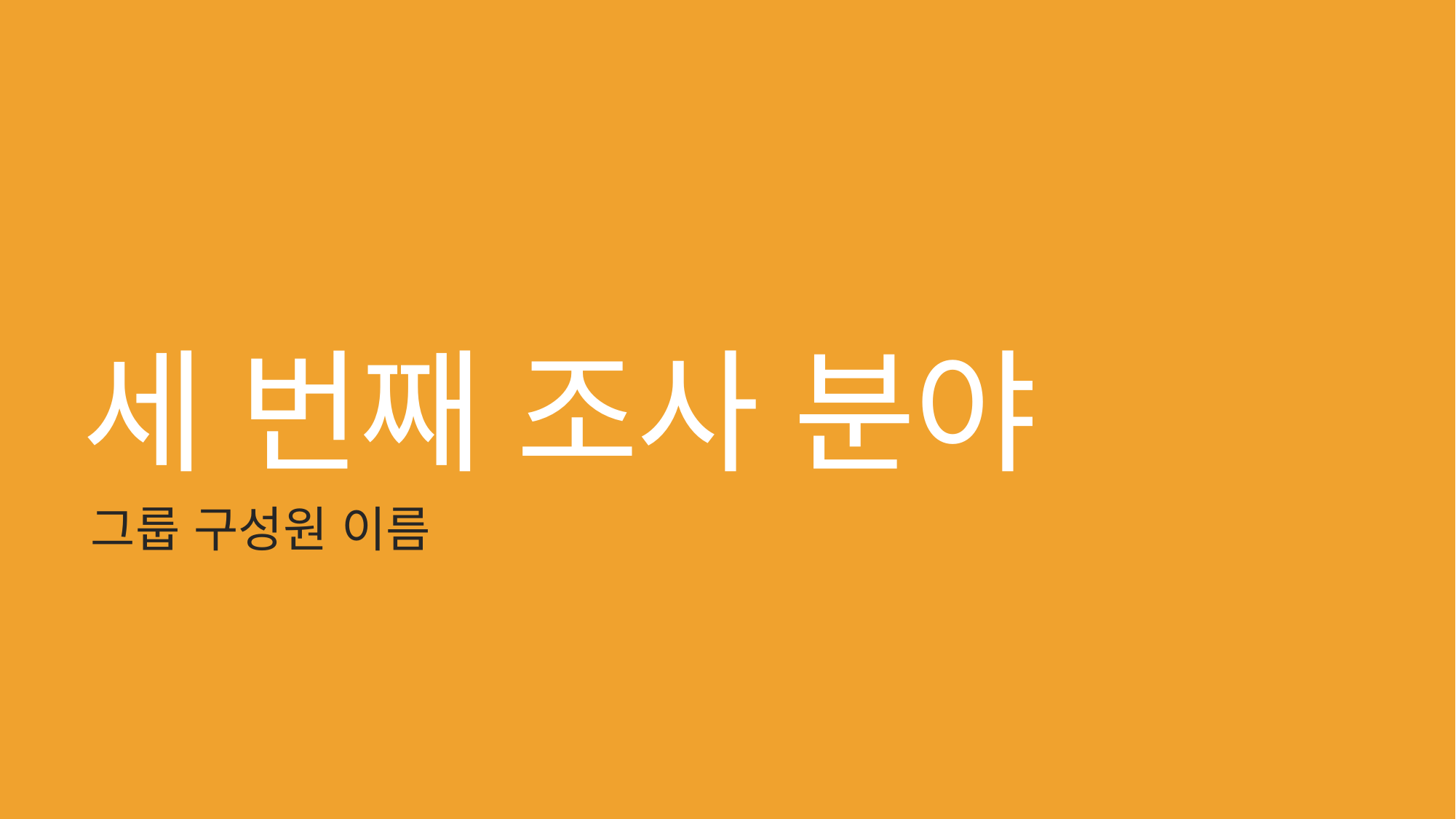

# 세 번째 조사 분야
그룹 구성원 이름